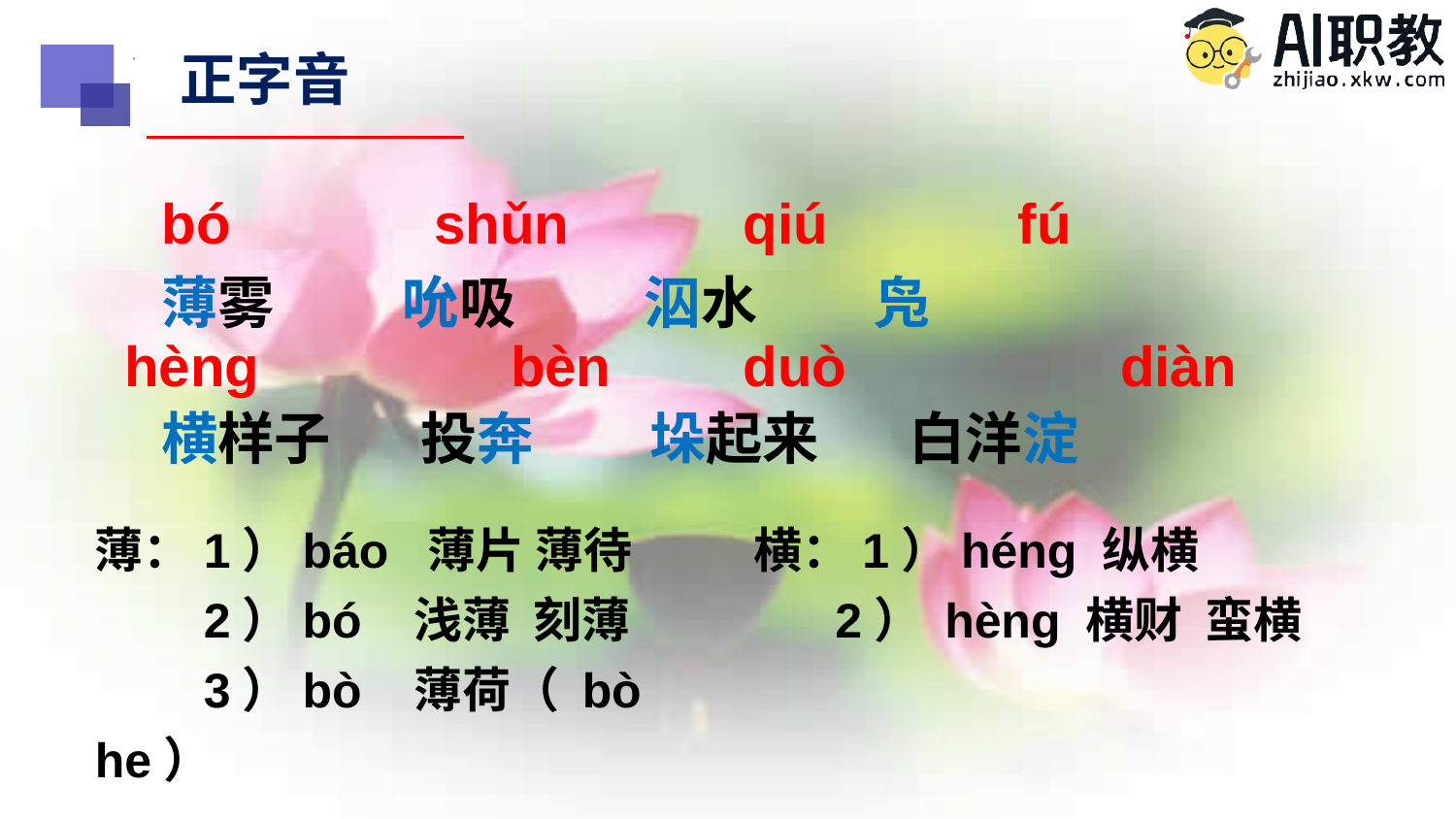

正字音

bó
shǔn
qiú
fú
薄雾          吮吸          泅水         凫
横样子       投奔         垛起来       白洋淀
hèng
bèn
duò
diàn
薄：1）báo  薄片 薄待
　　2）bó   浅薄  刻薄
　　3）bò   薄荷（ bò he）
横：1）héng 纵横
      2） hèng 横财  蛮横